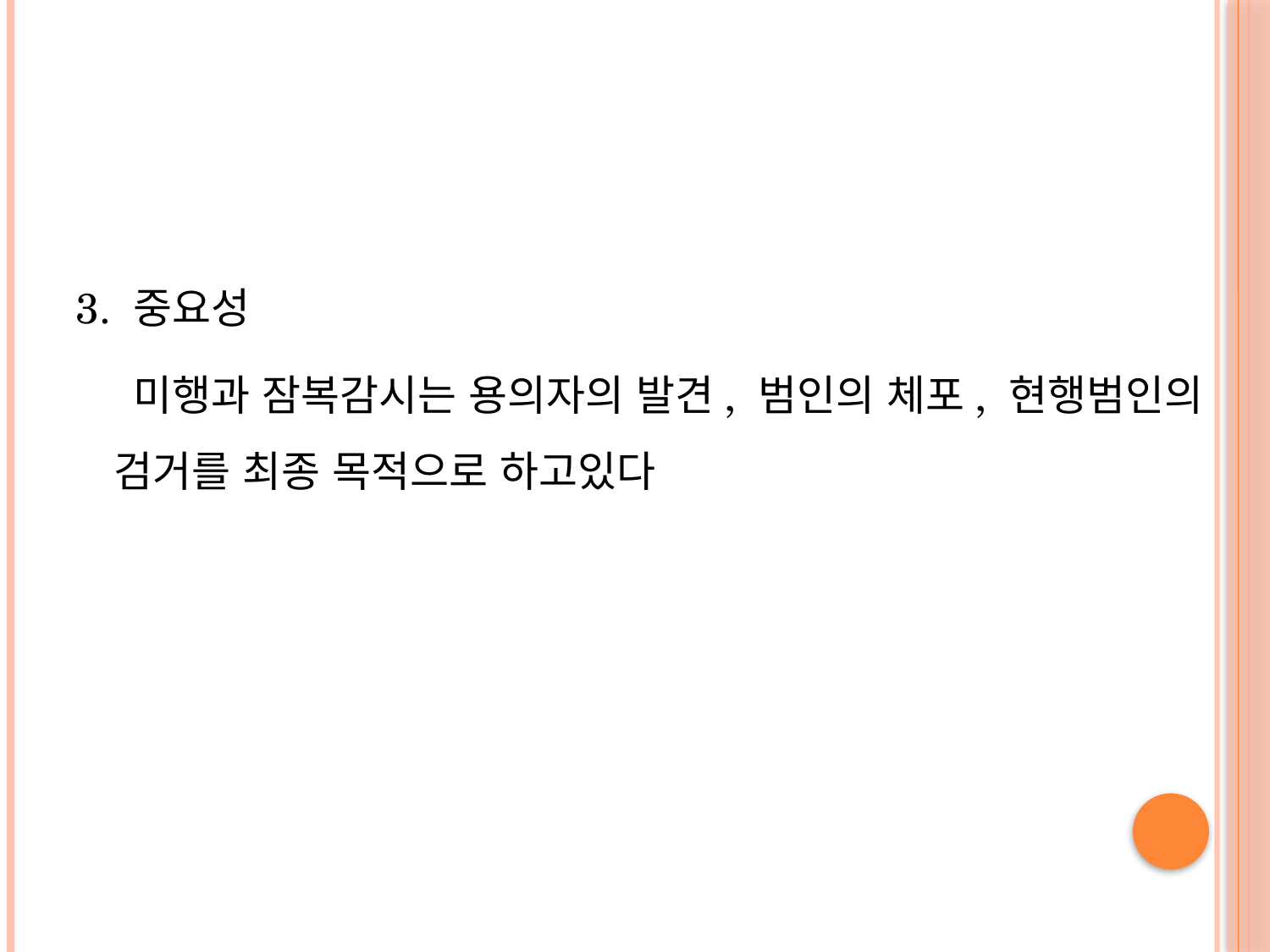

#

3. 중요성
    미행과 잠복감시는 용의자의 발견, 범인의 체포, 현행범인의 검거를 최종 목적으로 하고있다